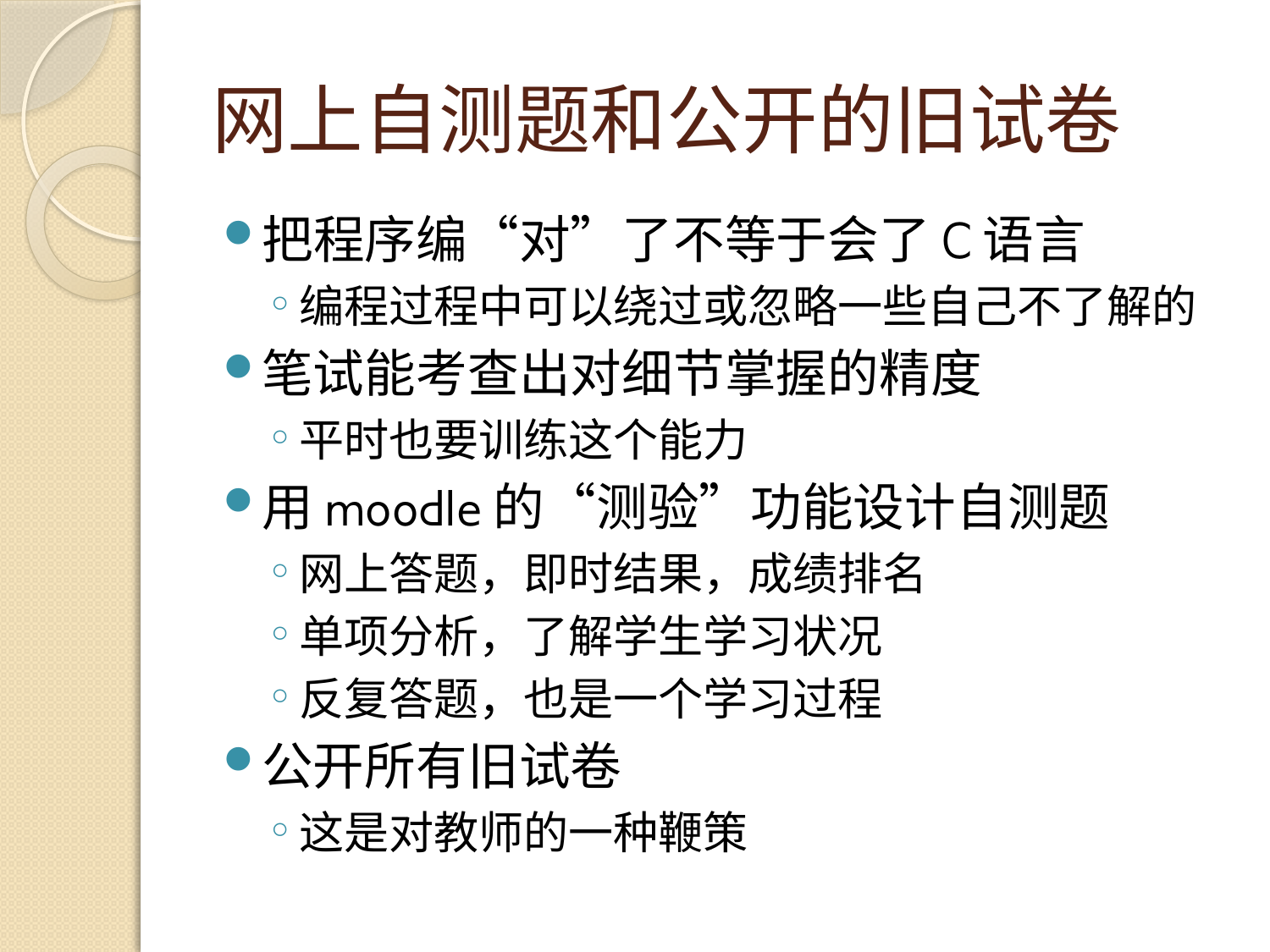

# 网上自测题和公开的旧试卷
把程序编“对”了不等于会了C语言
编程过程中可以绕过或忽略一些自己不了解的
笔试能考查出对细节掌握的精度
平时也要训练这个能力
用moodle的“测验”功能设计自测题
网上答题，即时结果，成绩排名
单项分析，了解学生学习状况
反复答题，也是一个学习过程
公开所有旧试卷
这是对教师的一种鞭策